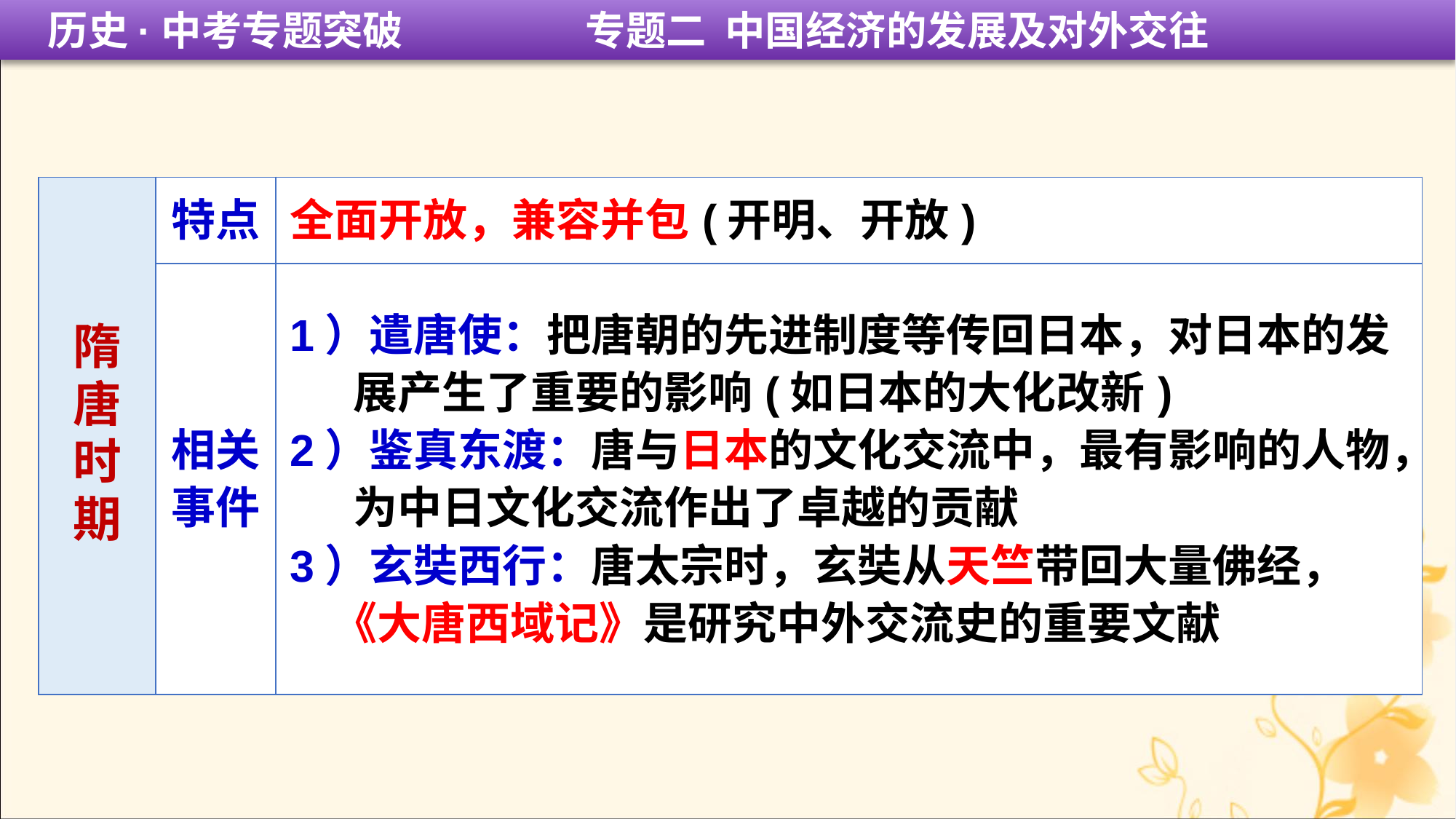

历史·中考专题突破                    专题二  中国经济的发展及对外交往
| 隋唐 时期 | 特点 | 全面开放，兼容并包(开明、开放) |
| --- | --- | --- |
|  | 相关 事件 | 1）遣唐使：把唐朝的先进制度等传回日本，对日本的发 展产生了重要的影响(如日本的大化改新) 2）鉴真东渡：唐与日本的文化交流中，最有影响的人物， 为中日文化交流作出了卓越的贡献 3）玄奘西行：唐太宗时，玄奘从天竺带回大量佛经， 《大唐西域记》是研究中外交流史的重要文献 |